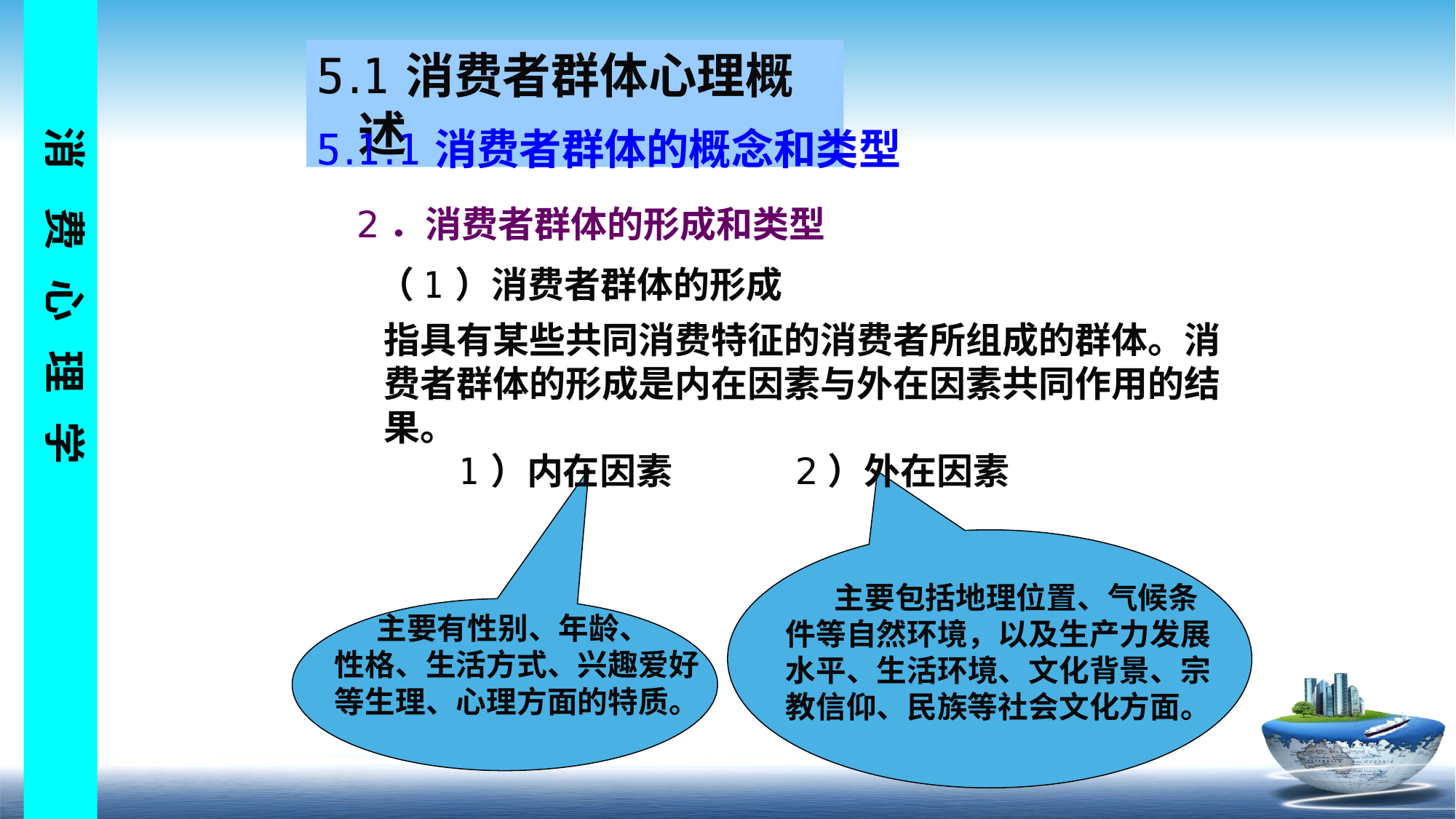

5.1消费者群体心理概述
5.1.1消费者群体的概念和类型

2．消费者群体的形成和类型
（1）消费者群体的形成
指具有某些共同消费特征的消费者所组成的群体。消费者群体的形成是内在因素与外在因素共同作用的结果。
       1）内在因素              2）外在因素

      主要包括地理位置、气候条
件等自然环境，以及生产力发展
水平、生活环境、文化背景、宗
教信仰、民族等社会文化方面。

     主要有性别、年龄、
性格、生活方式、兴趣爱好
等生理、心理方面的特质。